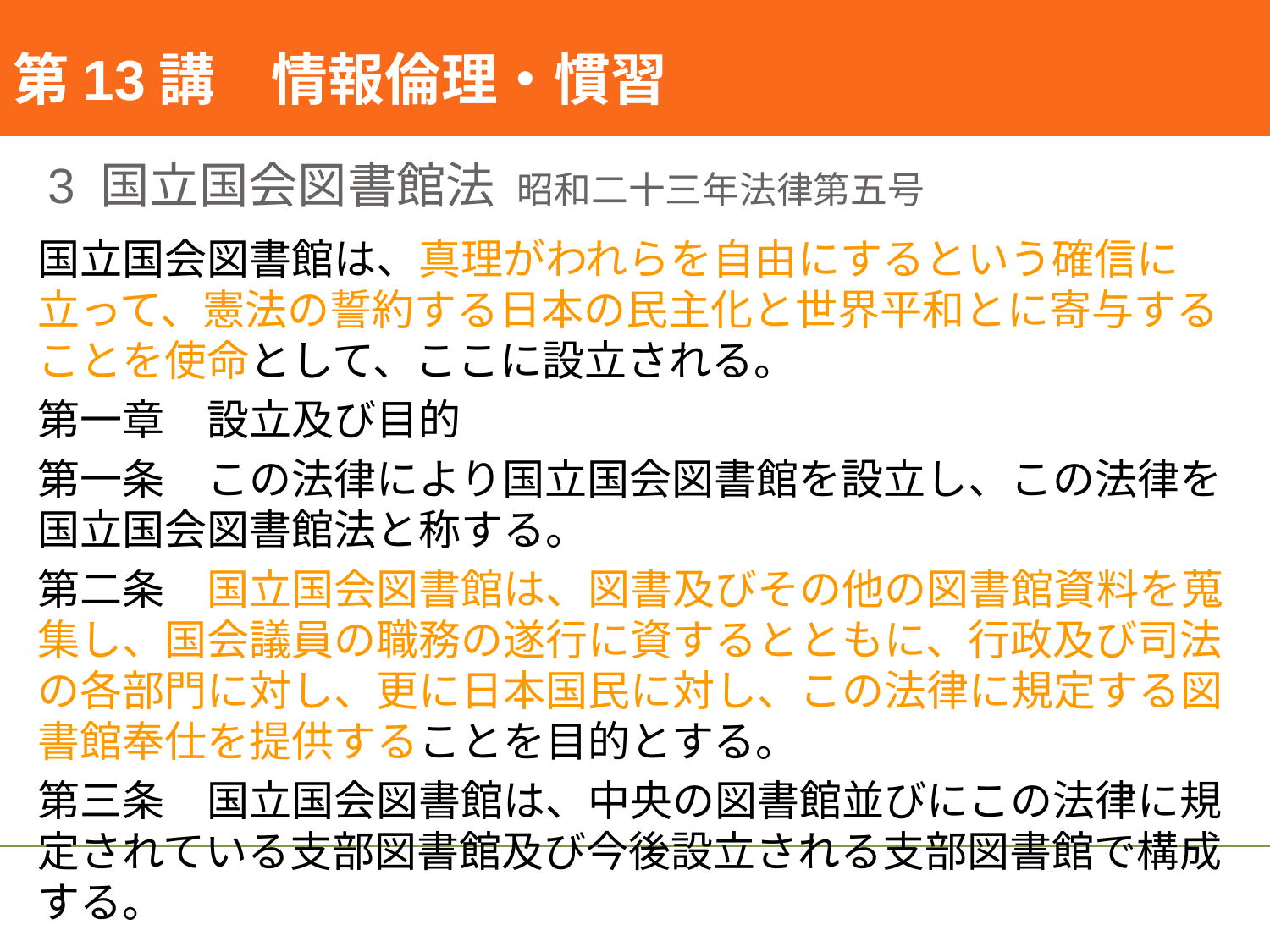

#
第13講　情報倫理・慣習
3 国立国会図書館法  昭和二十三年法律第五号
国立国会図書館は、真理がわれらを自由にするという確信に立って、憲法の誓約する日本の民主化と世界平和とに寄与することを使命として、ここに設立される。
第一章　設立及び目的
第一条　この法律により国立国会図書館を設立し、この法律を国立国会図書館法と称する。
第二条　国立国会図書館は、図書及びその他の図書館資料を蒐集し、国会議員の職務の遂行に資するとともに、行政及び司法の各部門に対し、更に日本国民に対し、この法律に規定する図書館奉仕を提供することを目的とする。
第三条　国立国会図書館は、中央の図書館並びにこの法律に規定されている支部図書館及び今後設立される支部図書館で構成する。